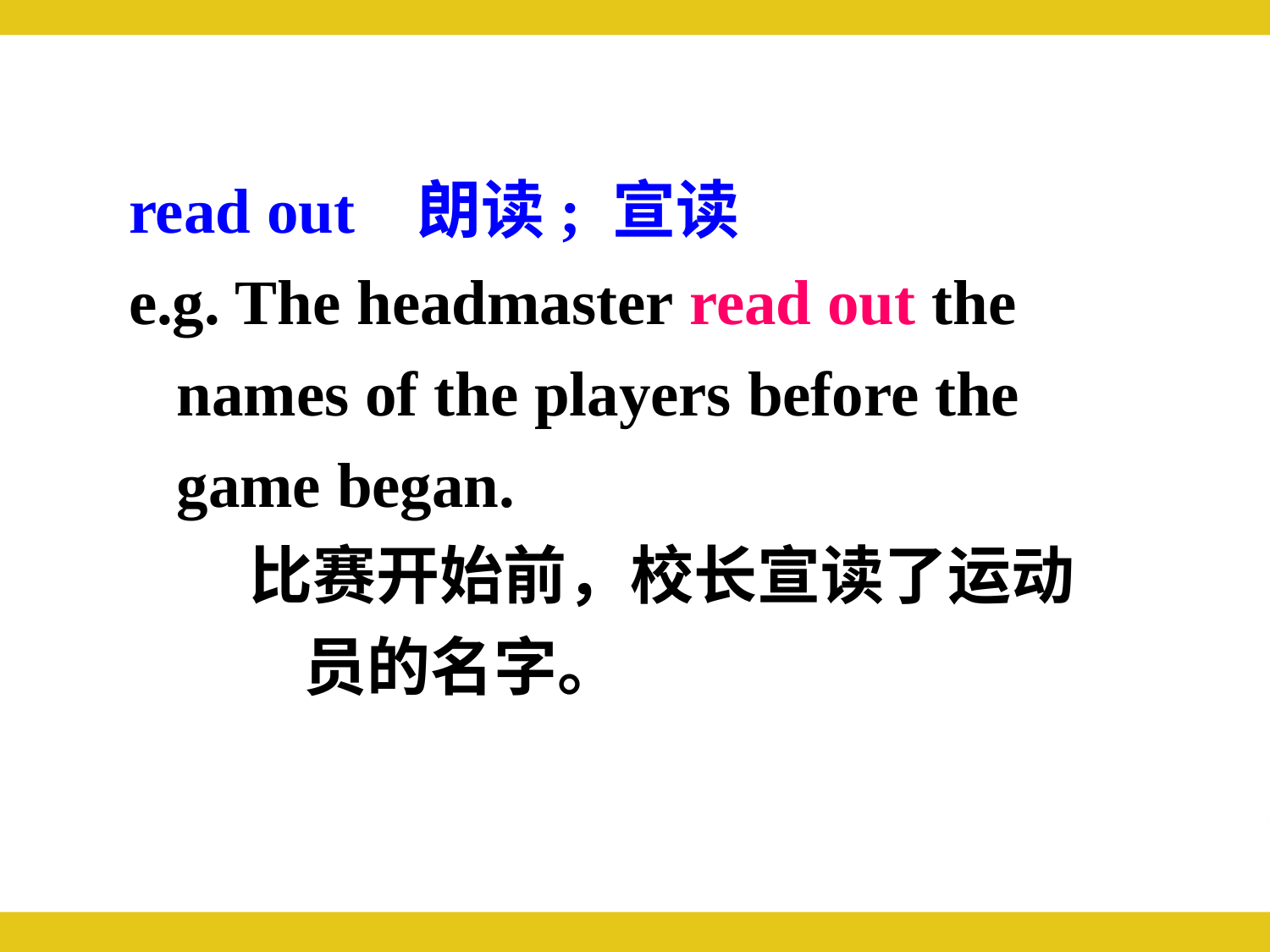

read out   朗读; 宣读
e.g. The headmaster read out the 	names of the players before the 	game began.
	    比赛开始前，校长宣读了运动	员的名字。